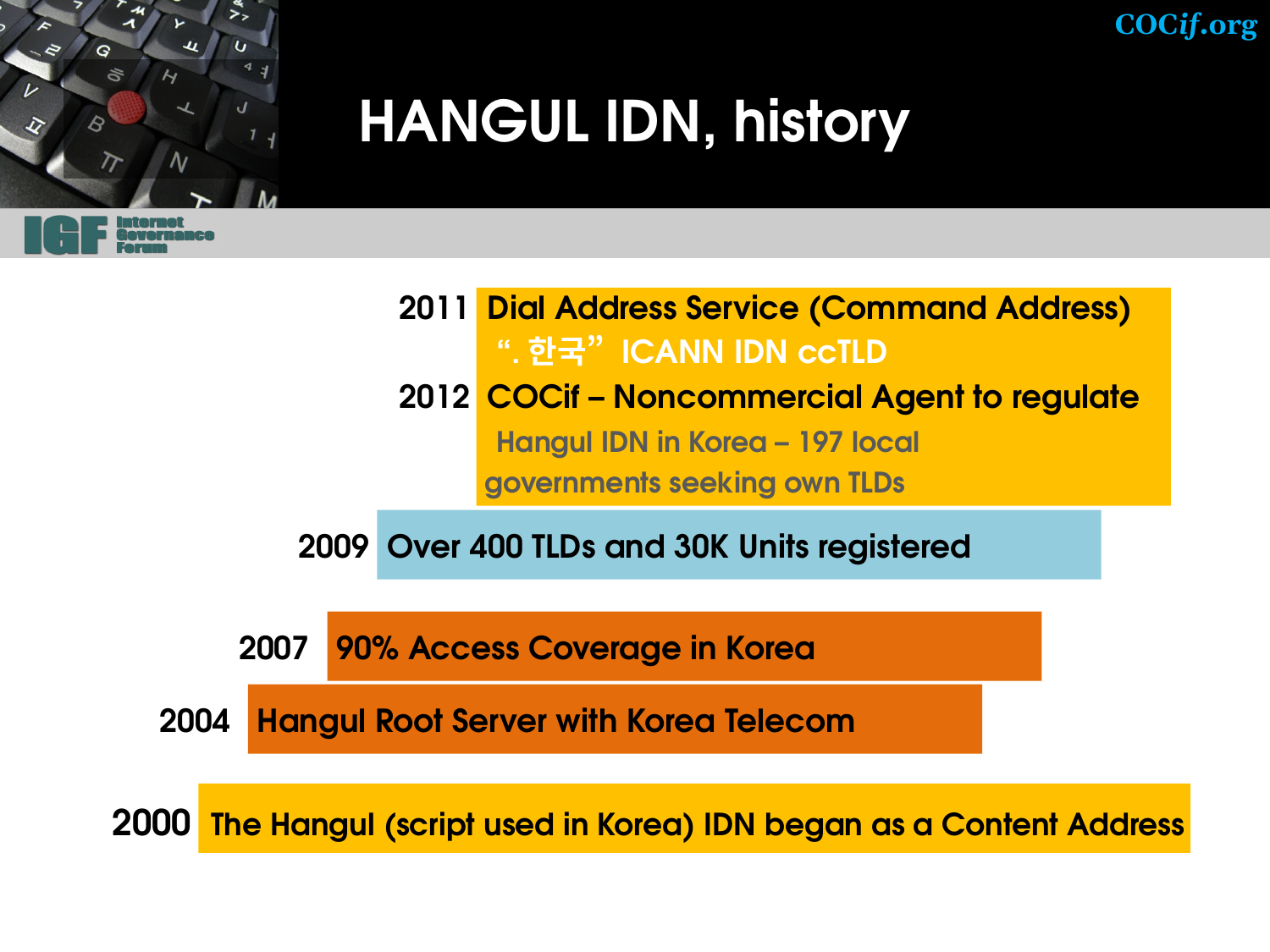

# HANGUL IDN, history
  Dial Address Service (Command Address)
           “.한국” ICANN IDN ccTLD
  COCif – Noncommercial Agent to regulate
           Hangul IDN in Korea – 197 local
           governments seeking own TLDs

2009  Over 400 TLDs and 30K Units registered

2007   90% Access Coverage in Korea

2004   Hangul Root Server with Korea Telecom

       2000  The Hangul (script used in Korea) IDN began as a Content Address